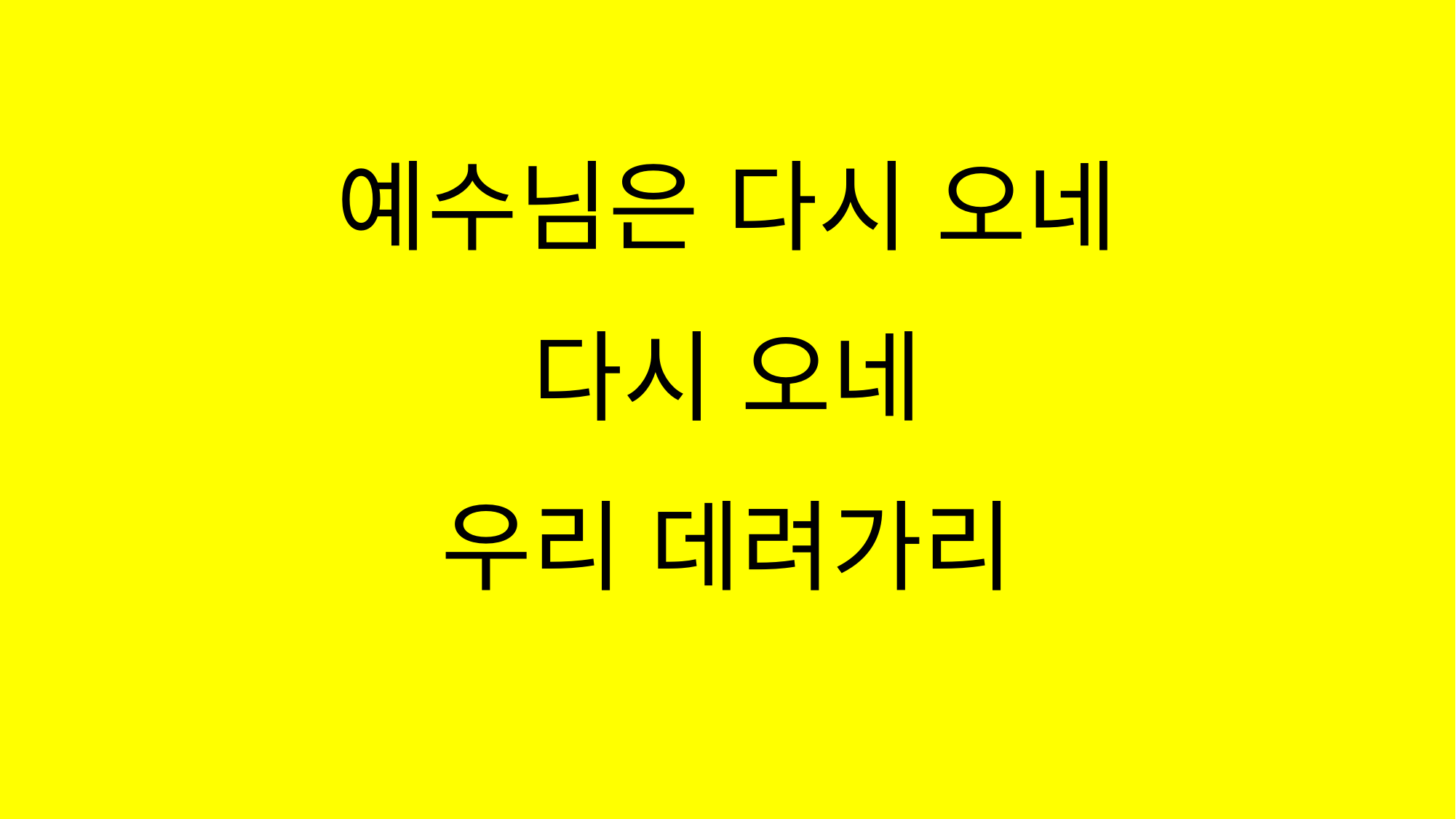

#
예수님은 다시 오네

다시 오네

우리 데려가리